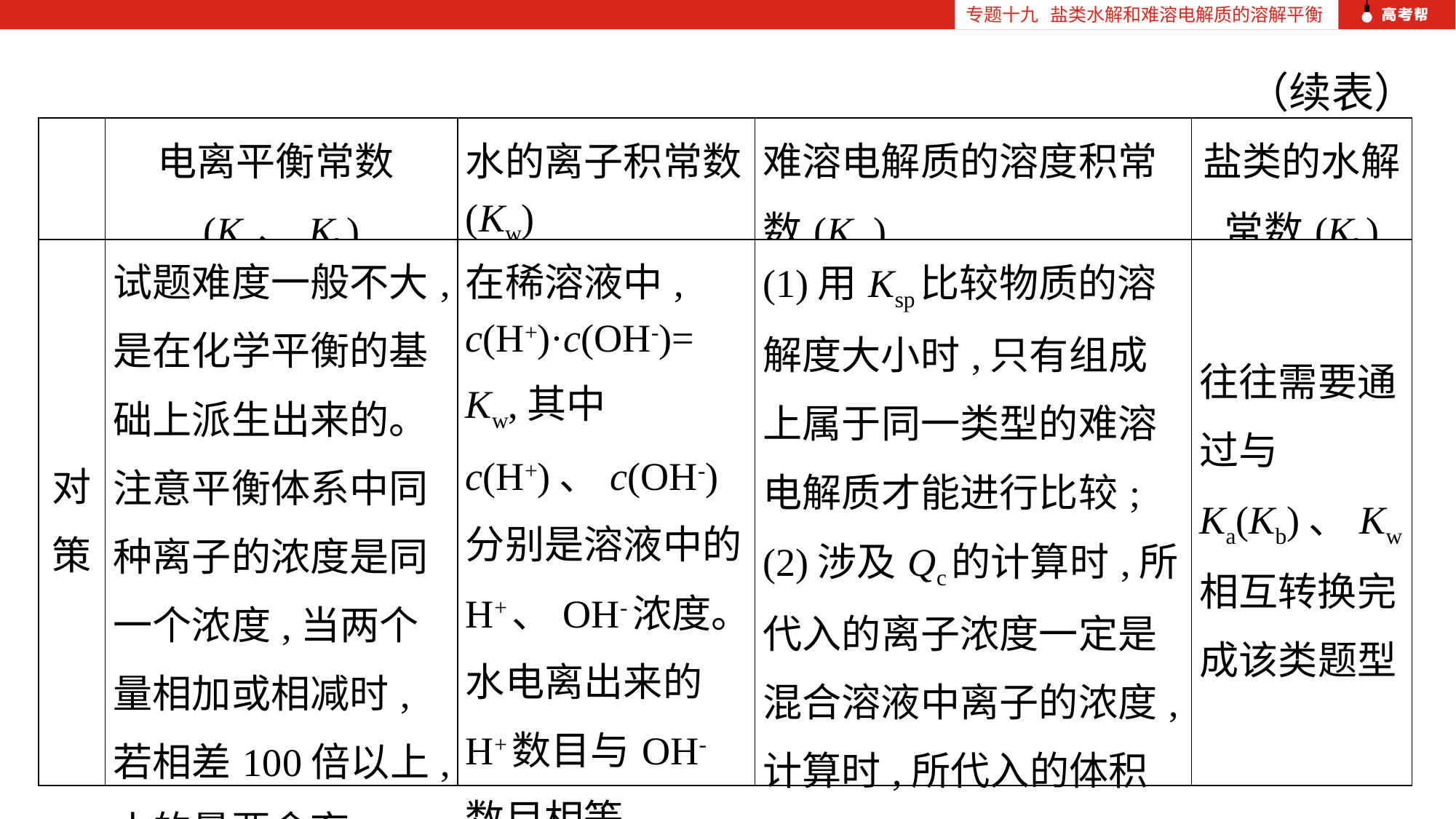

专题十九   盐类水解和难溶电解质的溶解平衡

（续表）
|  | 电离平衡常数(Ka、Kb) | 水的离子积常数(Kw) | 难溶电解质的溶度积常数(Ksp) | 盐类的水解常数(Kh) |
| --- | --- | --- | --- | --- |
| 对策 | 试题难度一般不大,是在化学平衡的基础上派生出来的。注意平衡体系中同种离子的浓度是同一个浓度,当两个量相加或相减时,若相差100倍以上,小的量要舍弃 | 在稀溶液中, c(H+)·c(OH-)= Kw,其中c(H+)、c(OH-)分别是溶液中的H+、OH-浓度。水电离出来的H+数目与OH-数目相等 | (1)用Ksp比较物质的溶解度大小时,只有组成上属于同一类型的难溶电解质才能进行比较;(2)涉及Qc的计算时,所代入的离子浓度一定是混合溶液中离子的浓度,计算时,所代入的体积必须是混合溶液的体积 | 往往需要通过与Ka(Kb)、Kw相互转换完成该类题型 |